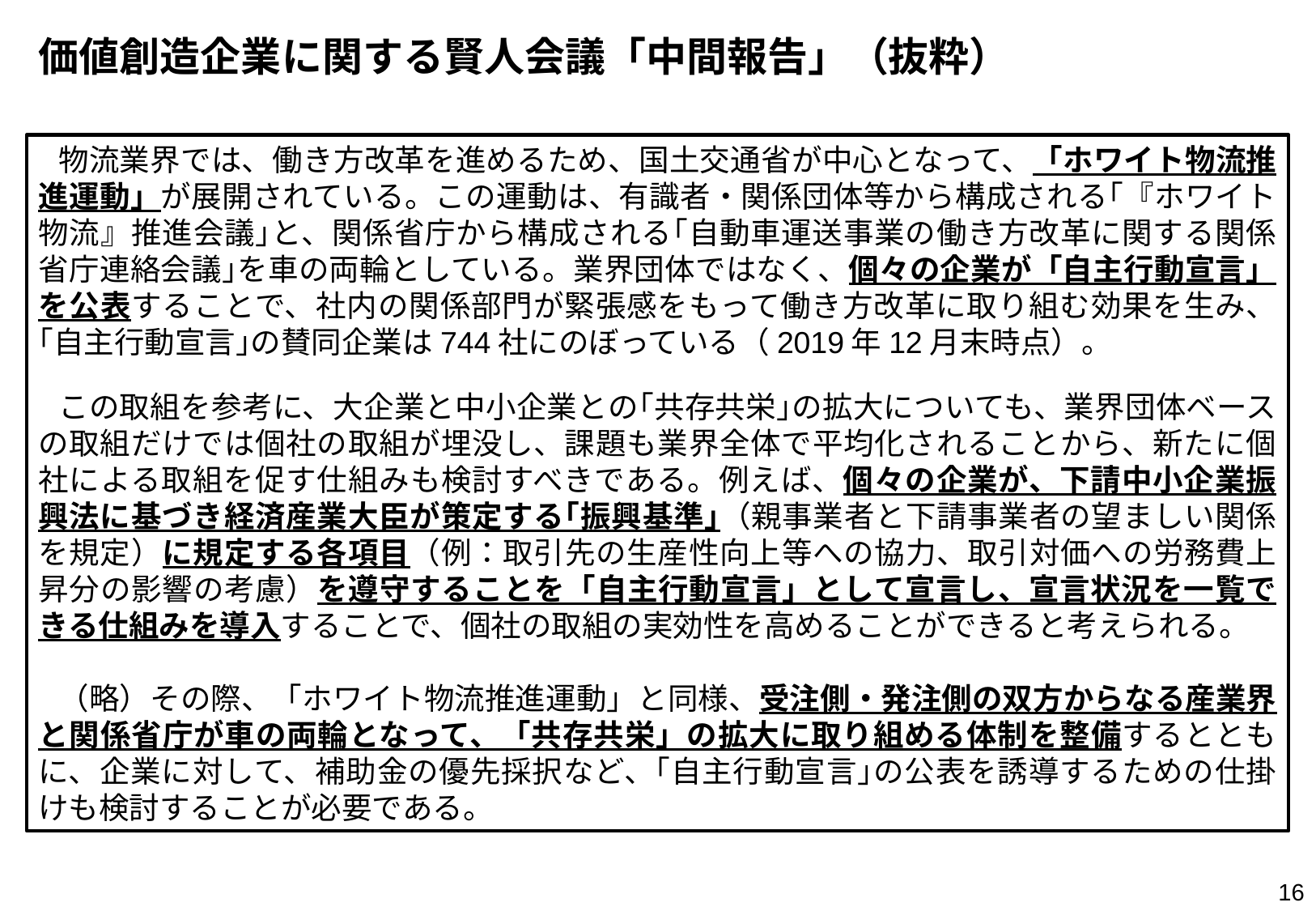

# 価値創造企業に関する賢人会議「中間報告」（抜粋）
物流業界では、働き方改革を進めるため、国土交通省が中心となって、「ホワイト物流推進運動」が展開されている。この運動は、有識者・関係団体等から構成される｢『ホワイト物流』推進会議｣と、関係省庁から構成される｢自動車運送事業の働き方改革に関する関係省庁連絡会議｣を車の両輪としている。業界団体ではなく、個々の企業が「自主行動宣言」を公表することで、社内の関係部門が緊張感をもって働き方改革に取り組む効果を生み、｢自主行動宣言｣の賛同企業は744社にのぼっている（2019年12月末時点）。

この取組を参考に、大企業と中小企業との｢共存共栄｣の拡大についても、業界団体ベースの取組だけでは個社の取組が埋没し、課題も業界全体で平均化されることから、新たに個社による取組を促す仕組みも検討すべきである。例えば、個々の企業が、下請中小企業振興法に基づき経済産業大臣が策定する｢振興基準｣（親事業者と下請事業者の望ましい関係を規定）に規定する各項目（例：取引先の生産性向上等への協力、取引対価への労務費上昇分の影響の考慮）を遵守することを「自主行動宣言」として宣言し、宣言状況を一覧できる仕組みを導入することで、個社の取組の実効性を高めることができると考えられる。

（略）その際、「ホワイト物流推進運動」と同様、受注側・発注側の双方からなる産業界と関係省庁が車の両輪となって、「共存共栄」の拡大に取り組める体制を整備するとともに、企業に対して、補助金の優先採択など、｢自主行動宣言｣の公表を誘導するための仕掛けも検討することが必要である。
16